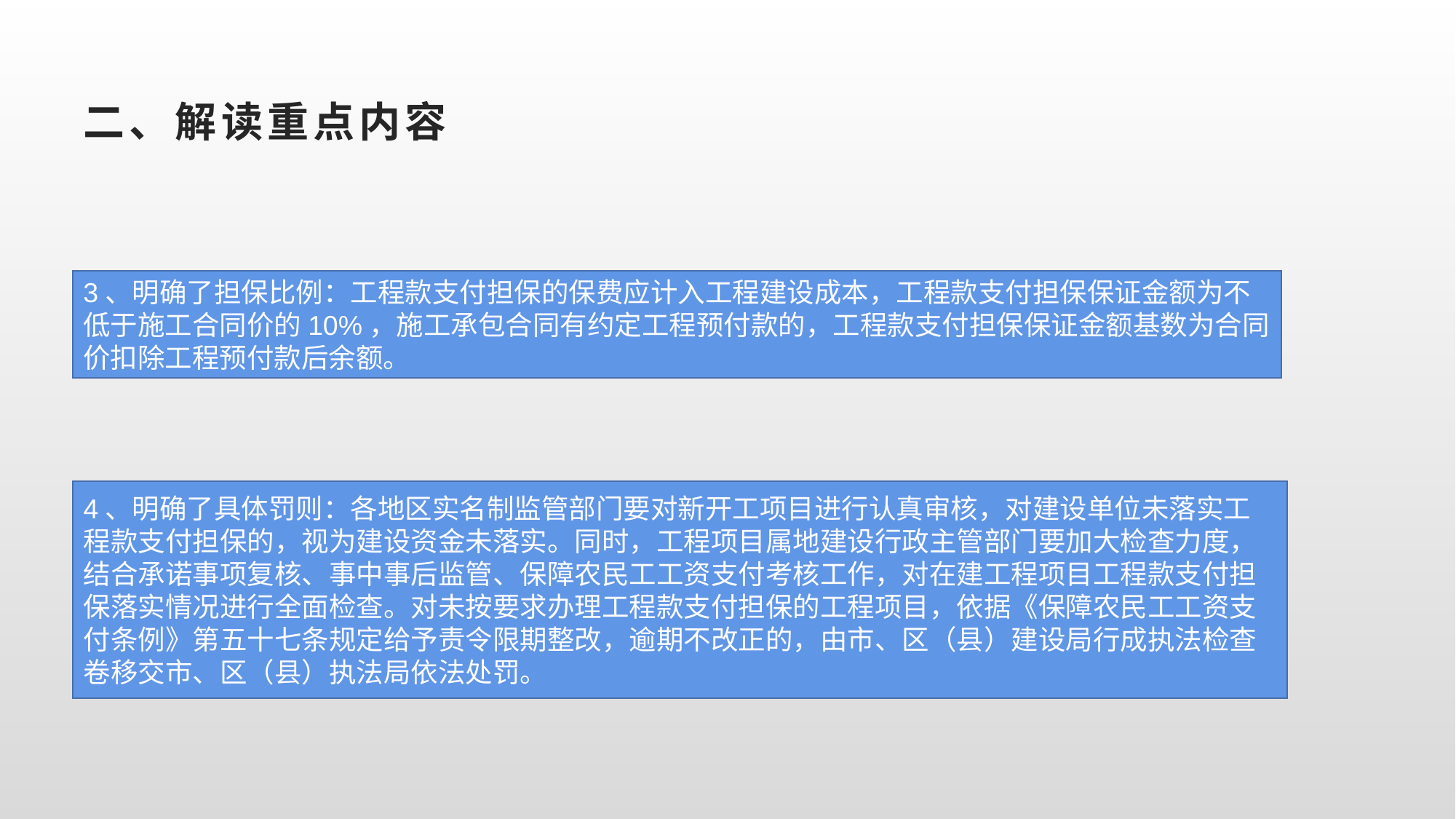

# 二、解读重点内容
3、明确了担保比例：工程款支付担保的保费应计入工程建设成本，工程款支付担保保证金额为不低于施工合同价的10%，施工承包合同有约定工程预付款的，工程款支付担保保证金额基数为合同价扣除工程预付款后余额。
4、明确了具体罚则：各地区实名制监管部门要对新开工项目进行认真审核，对建设单位未落实工程款支付担保的，视为建设资金未落实。同时，工程项目属地建设行政主管部门要加大检查力度，结合承诺事项复核、事中事后监管、保障农民工工资支付考核工作，对在建工程项目工程款支付担保落实情况进行全面检查。对未按要求办理工程款支付担保的工程项目，依据《保障农民工工资支付条例》第五十七条规定给予责令限期整改，逾期不改正的，由市、区（县）建设局行成执法检查卷移交市、区（县）执法局依法处罚。